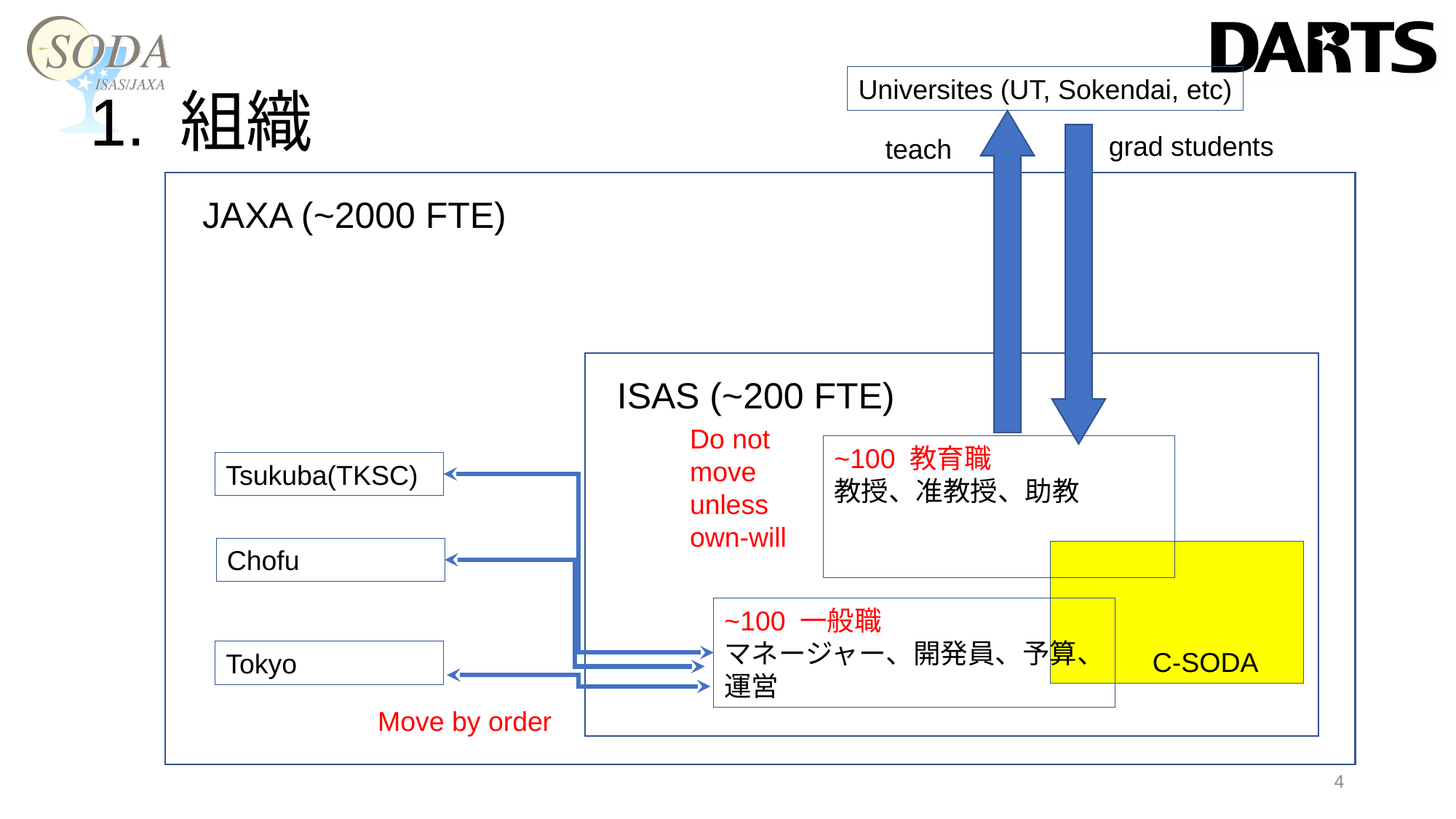

# 1. 組織
Universites (UT, Sokendai, etc)

grad students

teach

JAXA (~2000 FTE)

ISAS (~200 FTE)
Do not move unless own-will
~100 教育職
教授、准教授、助教

Tsukuba(TKSC)
Chofu

            C-SODA
~100 一般職
マネージャー、開発員、予算、
運営
Tokyo
Move by order
4